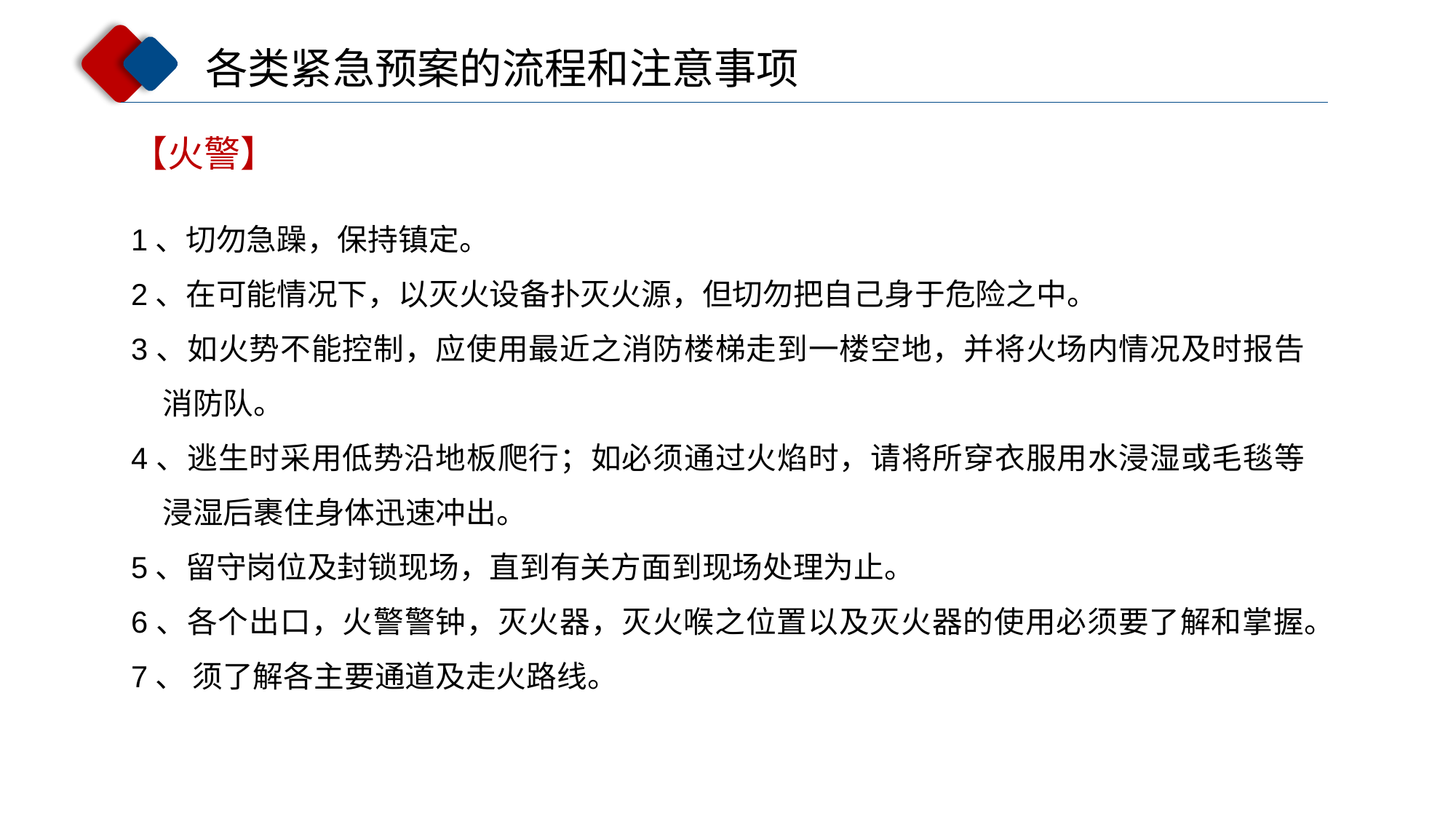

各类紧急预案的流程和注意事项
【火警】
1、切勿急躁，保持镇定。
2、在可能情况下，以灭火设备扑灭火源，但切勿把自己身于危险之中。
3、如火势不能控制，应使用最近之消防楼梯走到一楼空地，并将火场内情况及时报告消防队。
4、逃生时采用低势沿地板爬行；如必须通过火焰时，请将所穿衣服用水浸湿或毛毯等浸湿后裹住身体迅速冲出。
5、留守岗位及封锁现场，直到有关方面到现场处理为止。
6、各个出口，火警警钟，灭火器，灭火喉之位置以及灭火器的使用必须要了解和掌握。
7、 须了解各主要通道及走火路线。